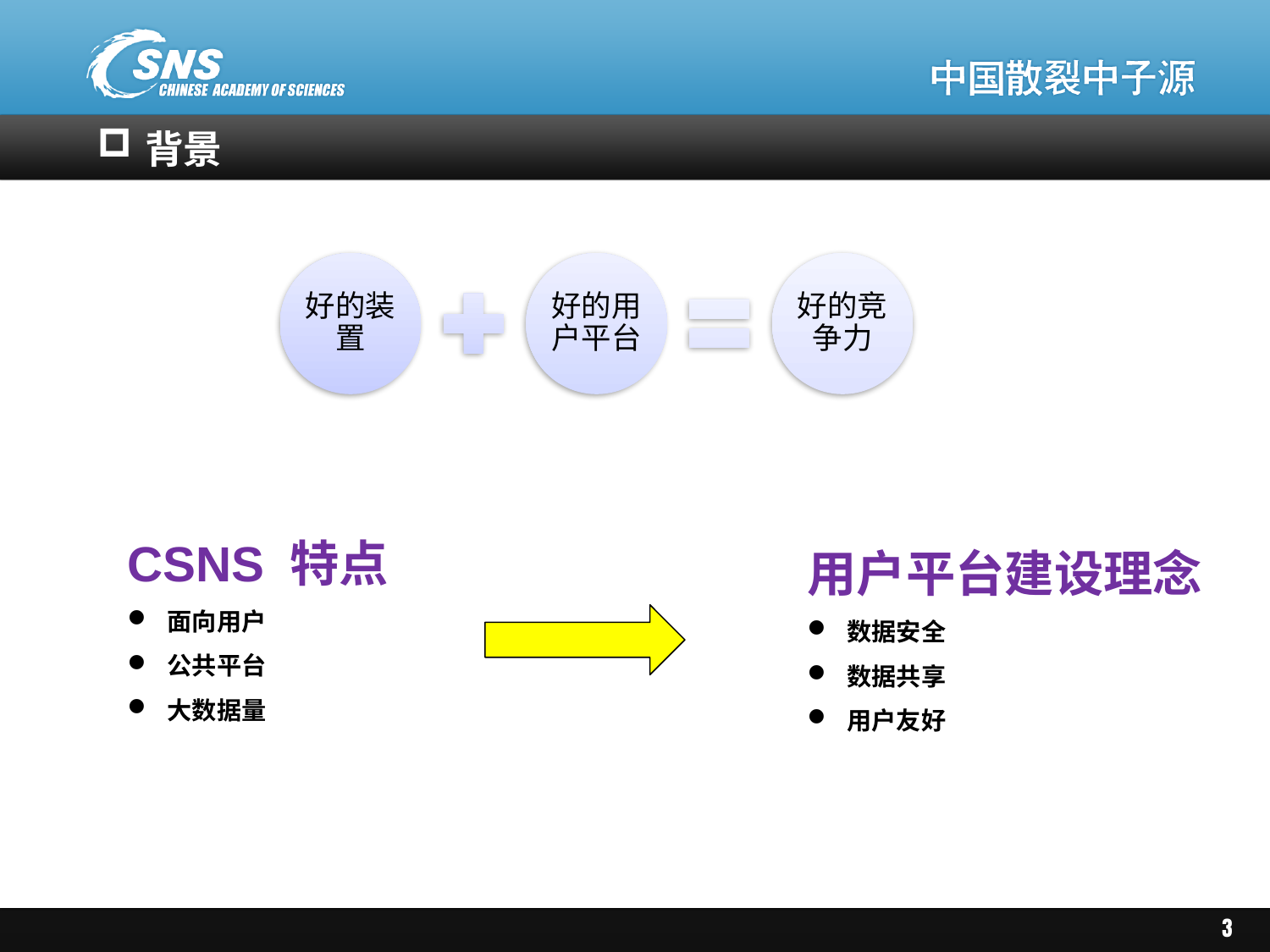

# 背景
好的装置

好的用户平台

好的竞争力
CSNS 特点
面向用户
公共平台
大数据量
用户平台建设理念
数据安全
数据共享
用户友好

3